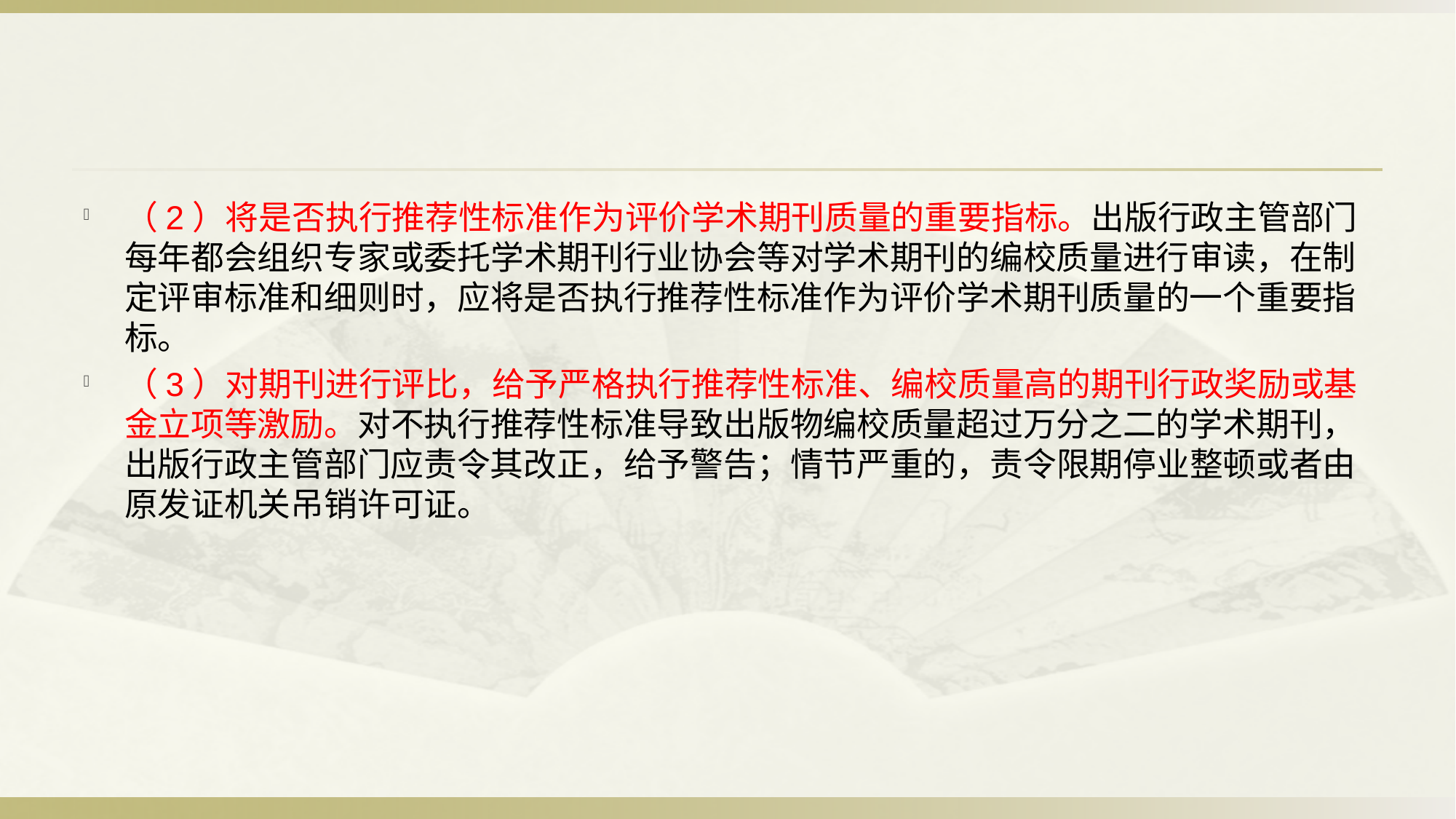

#
（2）将是否执行推荐性标准作为评价学术期刊质量的重要指标。出版行政主管部门每年都会组织专家或委托学术期刊行业协会等对学术期刊的编校质量进行审读，在制定评审标准和细则时，应将是否执行推荐性标准作为评价学术期刊质量的一个重要指标。
（3）对期刊进行评比，给予严格执行推荐性标准、编校质量高的期刊行政奖励或基金立项等激励。对不执行推荐性标准导致出版物编校质量超过万分之二的学术期刊，出版行政主管部门应责令其改正，给予警告；情节严重的，责令限期停业整顿或者由原发证机关吊销许可证。